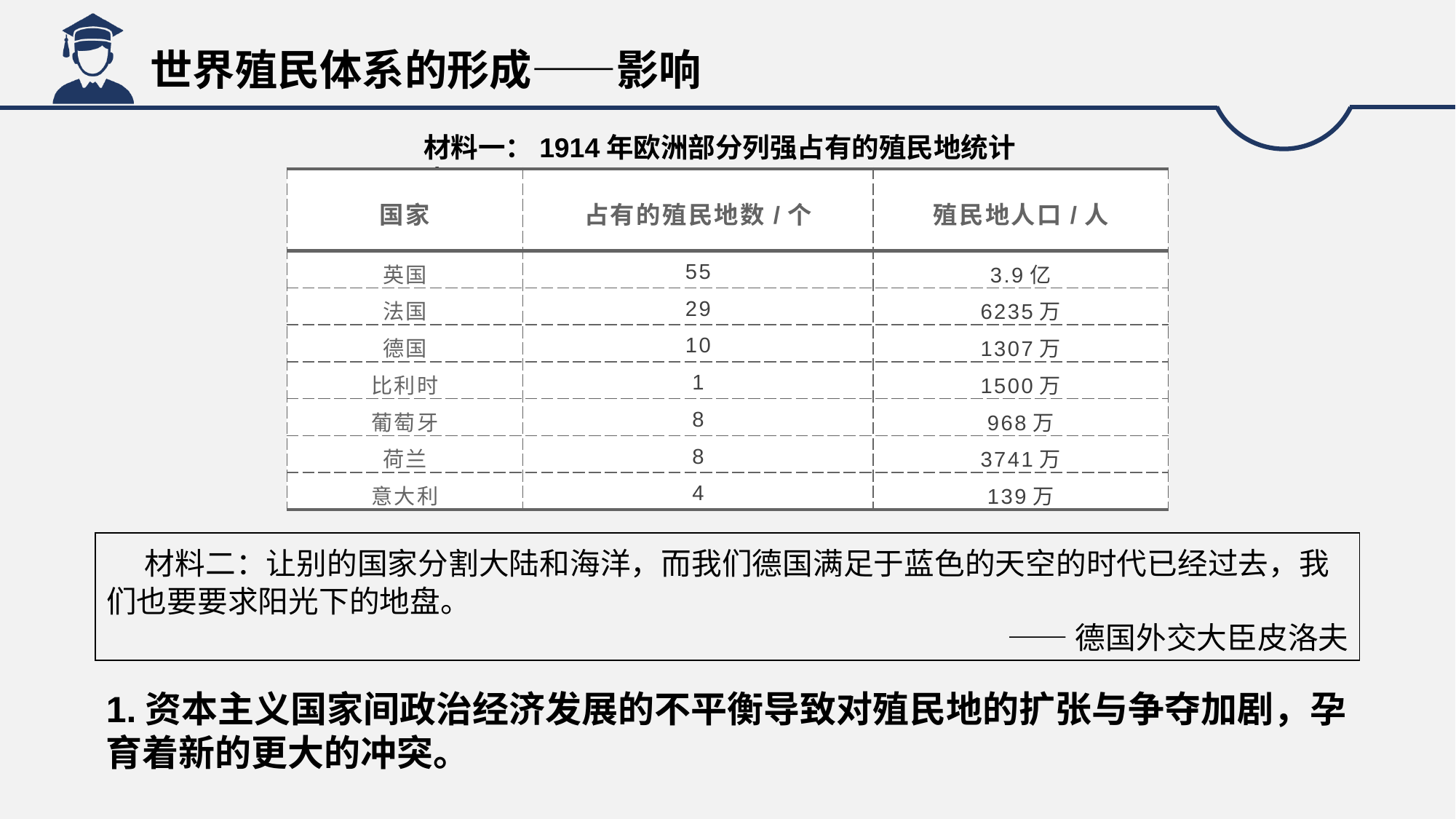

世界殖民体系的形成——影响
材料一：1914年欧洲部分列强占有的殖民地统计表
| 国家 | 占有的殖民地数/个 | 殖民地人口/人 |
| --- | --- | --- |
| 英国 | 55 | 3.9亿 |
| 法国 | 29 | 6235万 |
| 德国 | 10 | 1307万 |
| 比利时 | 1 | 1500万 |
| 葡萄牙 | 8 | 968万 |
| 荷兰 | 8 | 3741万 |
| 意大利 | 4 | 139万 |
    材料二：让别的国家分割大陆和海洋，而我们德国满足于蓝色的天空的时代已经过去，我们也要要求阳光下的地盘。
——德国外交大臣皮洛夫
1.资本主义国家间政治经济发展的不平衡导致对殖民地的扩张与争夺加剧，孕育着新的更大的冲突。